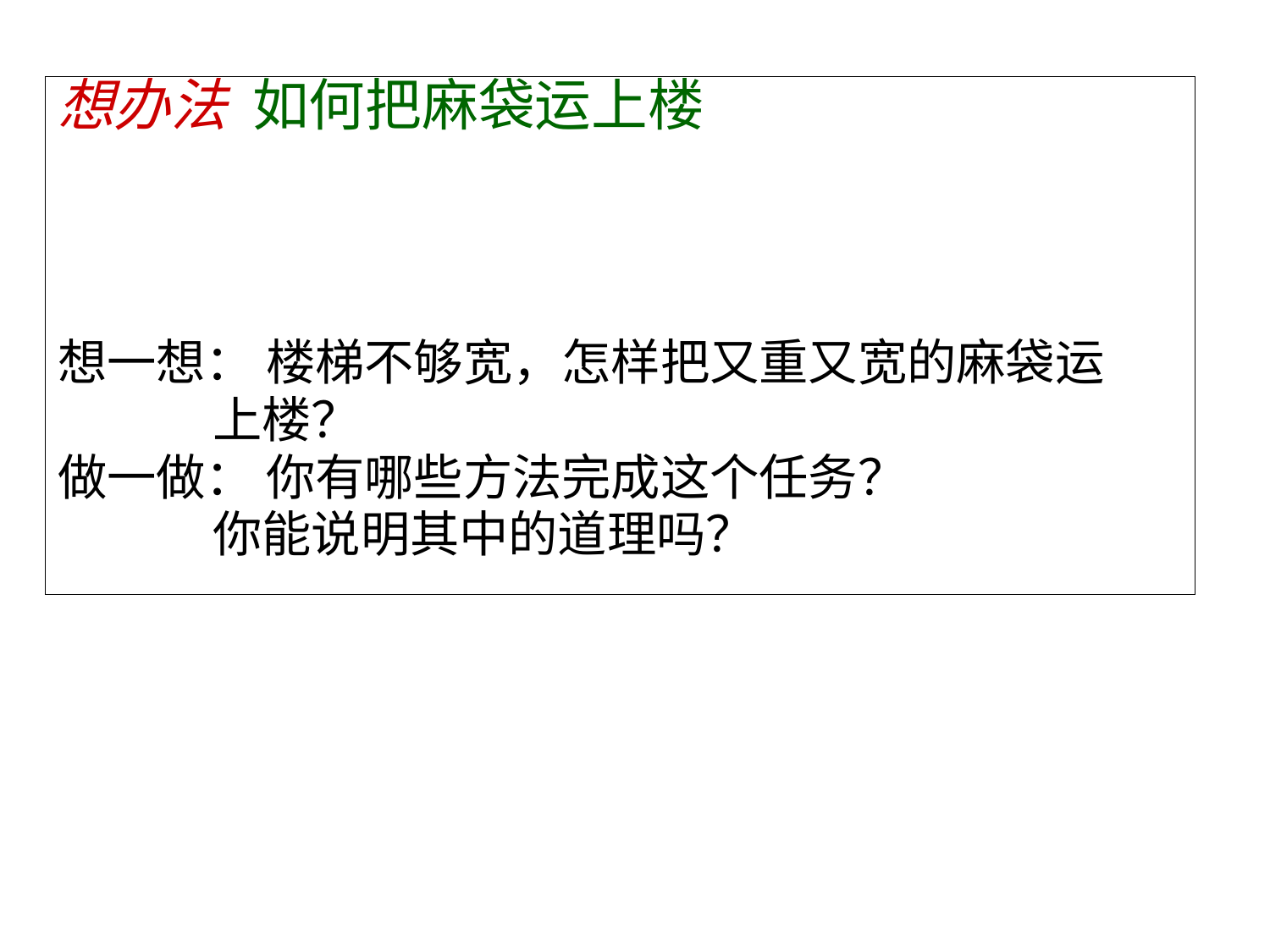

想办法  如何把麻袋运上楼

想一想： 楼梯不够宽，怎样把又重又宽的麻袋运
             上楼？
做一做： 你有哪些方法完成这个任务？
             你能说明其中的道理吗？